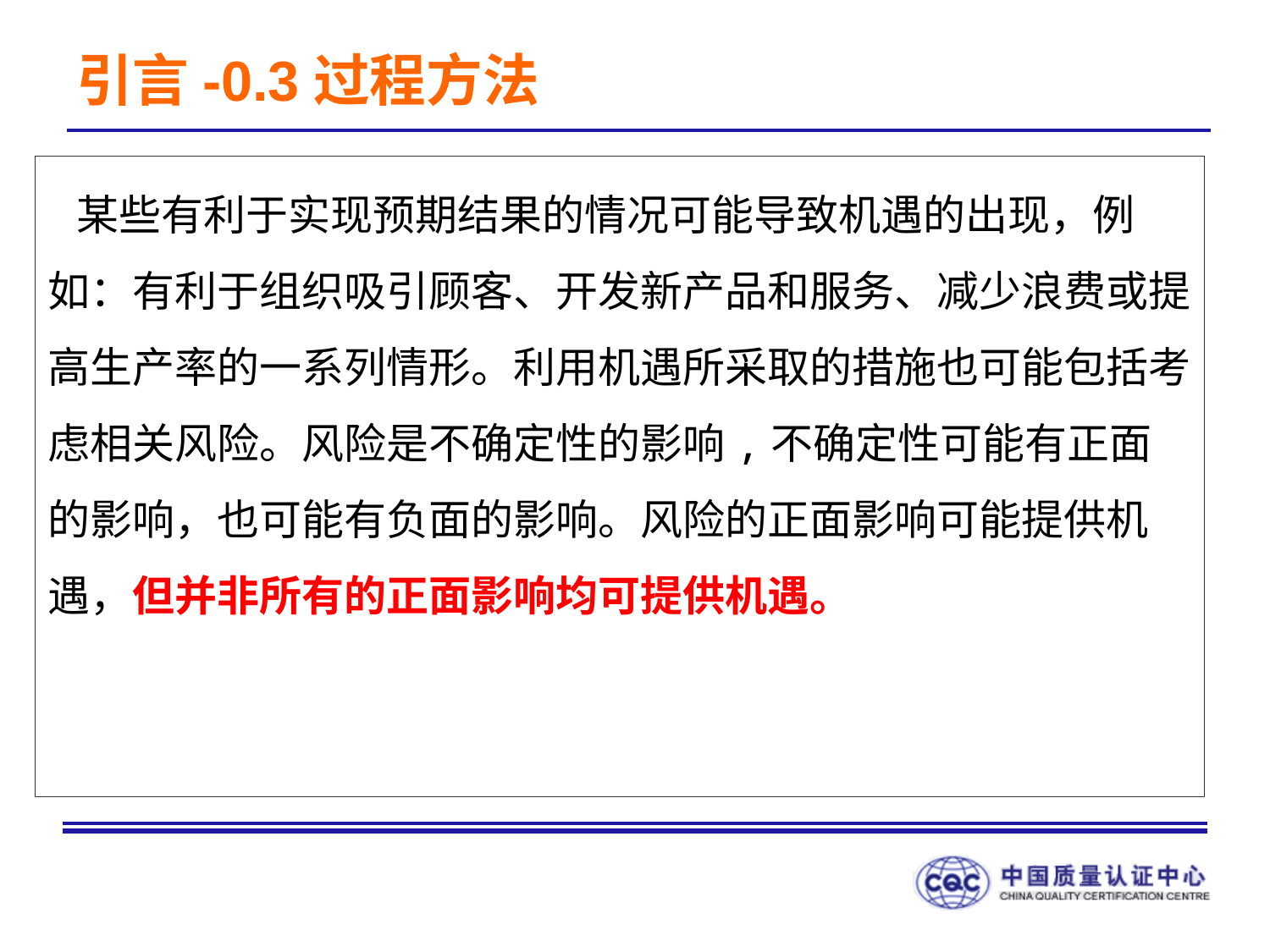

引言-0.3过程方法
  某些有利于实现预期结果的情况可能导致机遇的出现，例如：有利于组织吸引顾客、开发新产品和服务、减少浪费或提高生产率的一系列情形。利用机遇所采取的措施也可能包括考虑相关风险。风险是不确定性的影响,不确定性可能有正面的影响，也可能有负面的影响。风险的正面影响可能提供机遇，但并非所有的正面影响均可提供机遇。